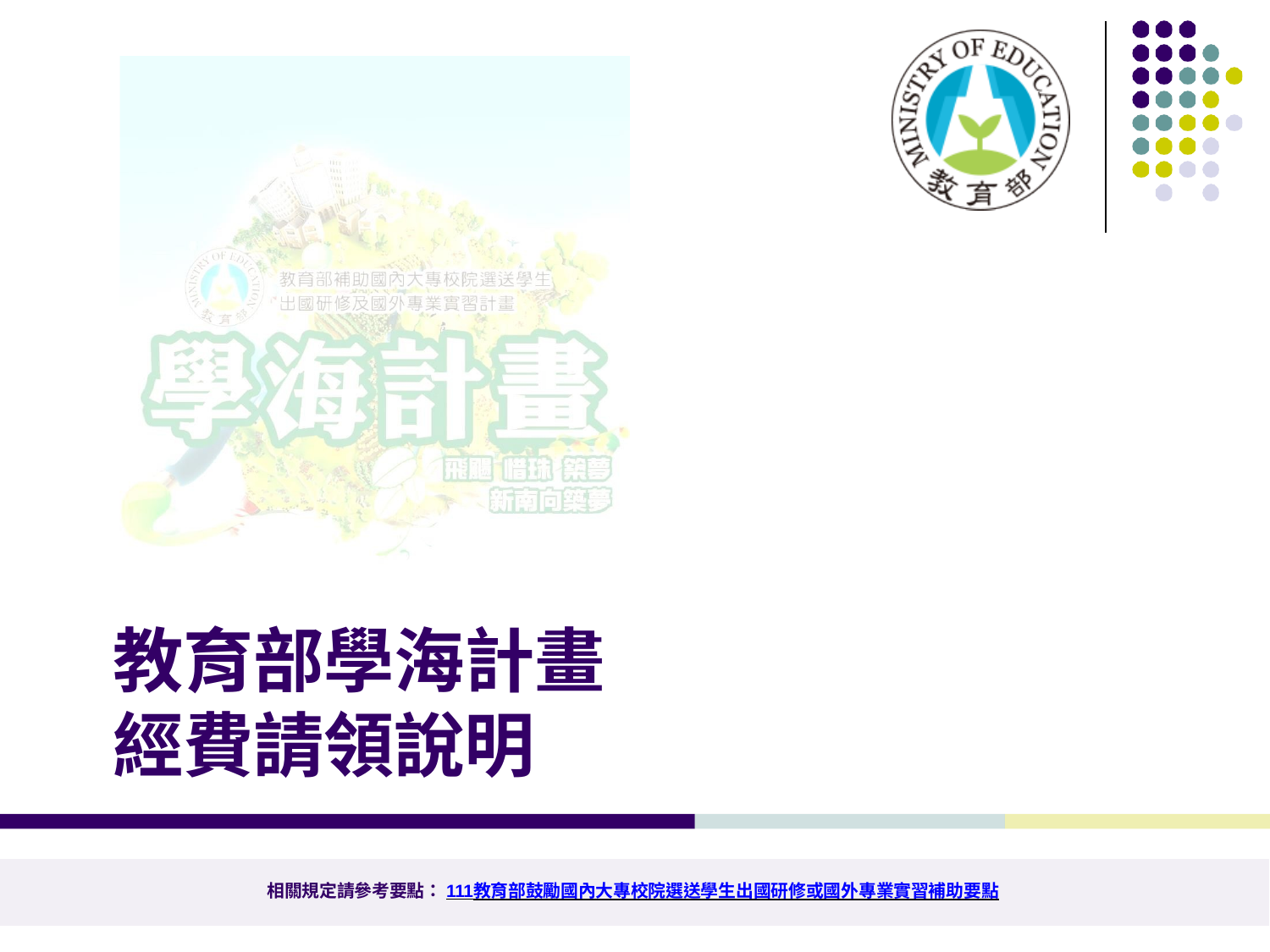

教育部學海計畫 經費請領說明

相關規定請參考要點：111教育部鼓勵國內大專校院選送學生出國研修或國外專業實習補助要點